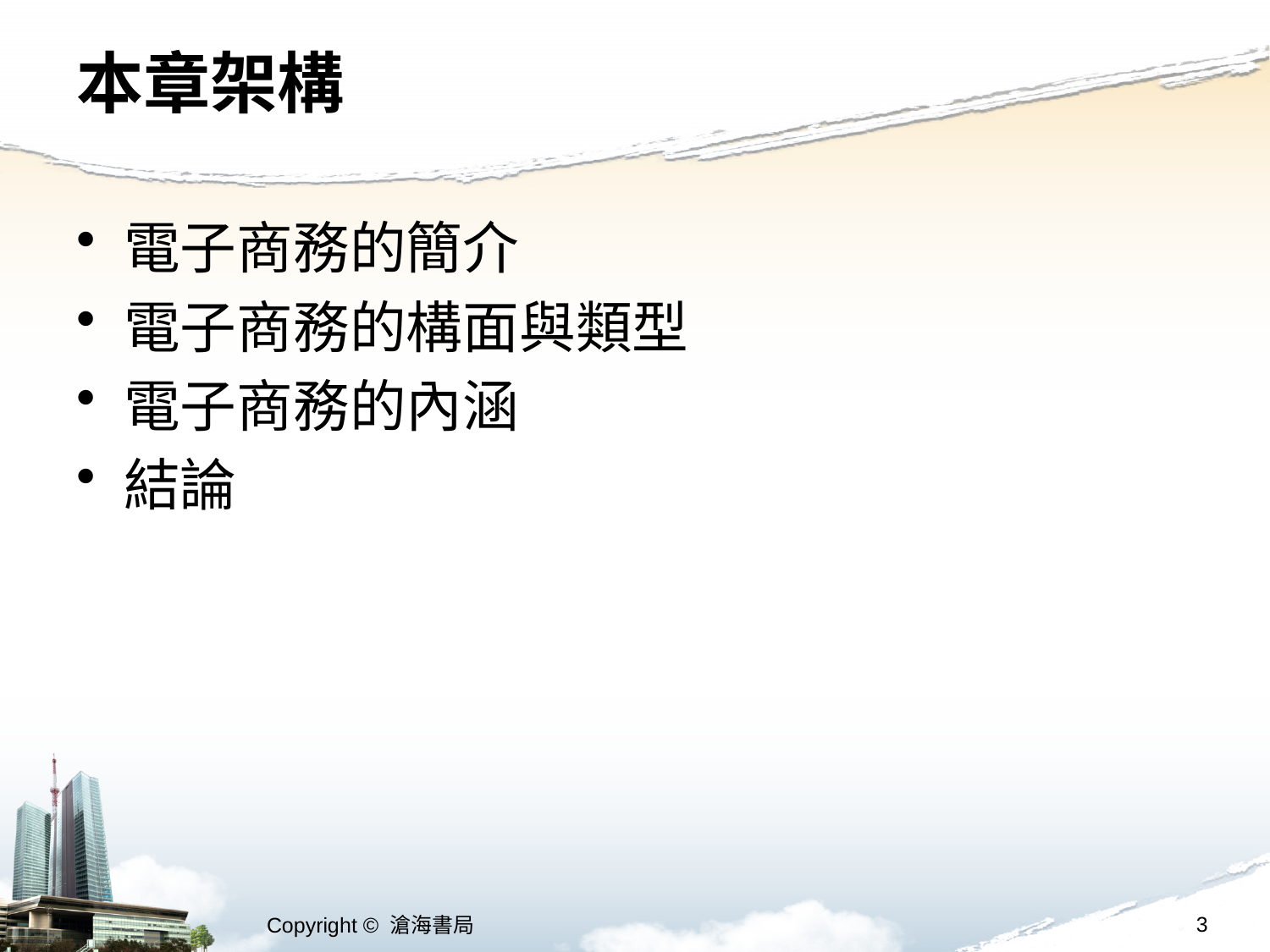

# 本章架構
電子商務的簡介
電子商務的構面與類型
電子商務的內涵
結論
3
Copyright © 滄海書局